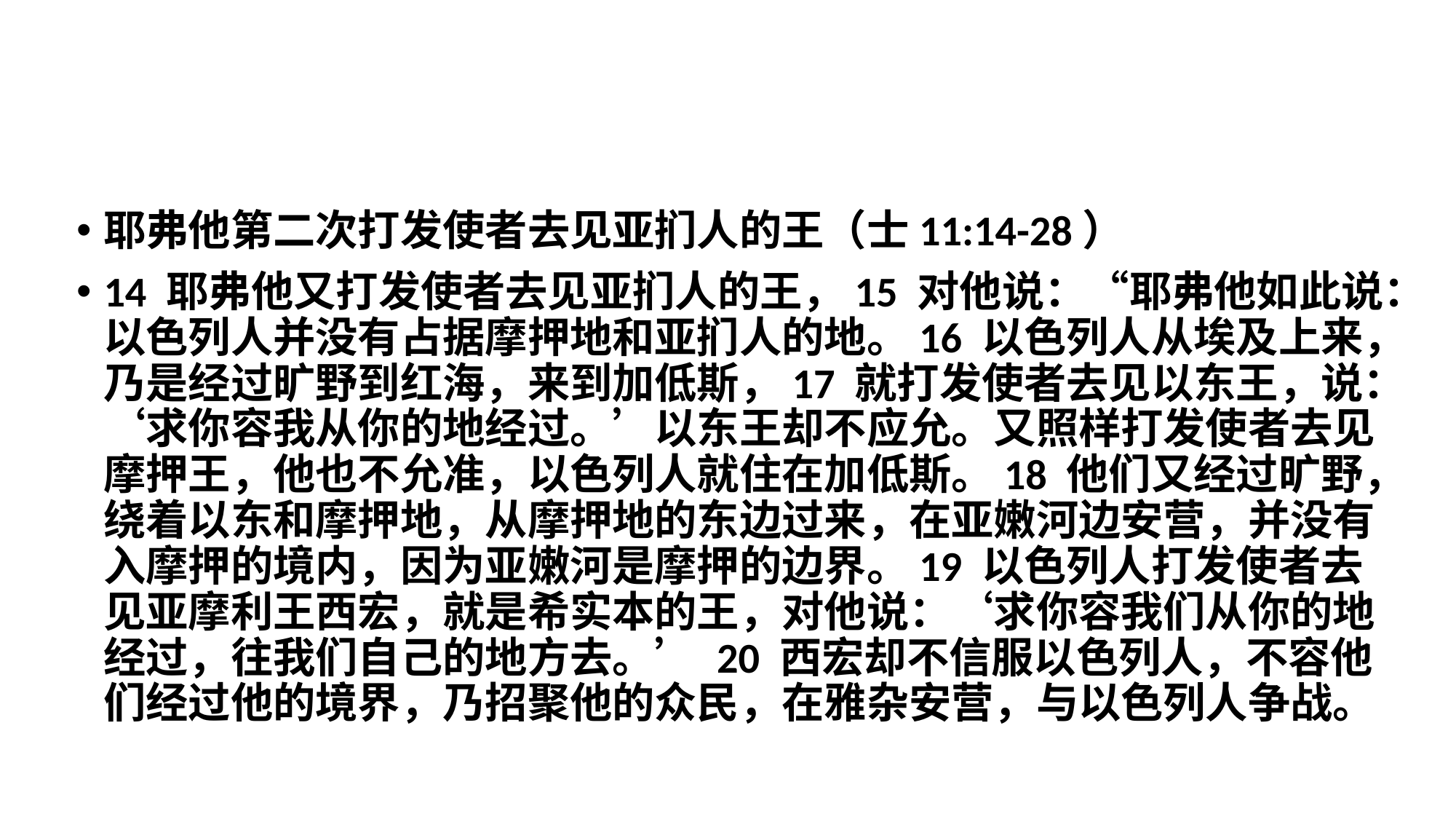

耶弗他第二次打发使者去见亚扪人的王（士11:14-28）
14 耶弗他又打发使者去见亚扪人的王，15 对他说：“耶弗他如此说：以色列人并没有占据摩押地和亚扪人的地。16 以色列人从埃及上来，乃是经过旷野到红海，来到加低斯，17 就打发使者去见以东王，说：‘求你容我从你的地经过。’以东王却不应允。又照样打发使者去见摩押王，他也不允准，以色列人就住在加低斯。18 他们又经过旷野，绕着以东和摩押地，从摩押地的东边过来，在亚嫩河边安营，并没有入摩押的境内，因为亚嫩河是摩押的边界。19 以色列人打发使者去见亚摩利王西宏，就是希实本的王，对他说：‘求你容我们从你的地经过，往我们自己的地方去。’ 20 西宏却不信服以色列人，不容他们经过他的境界，乃招聚他的众民，在雅杂安营，与以色列人争战。